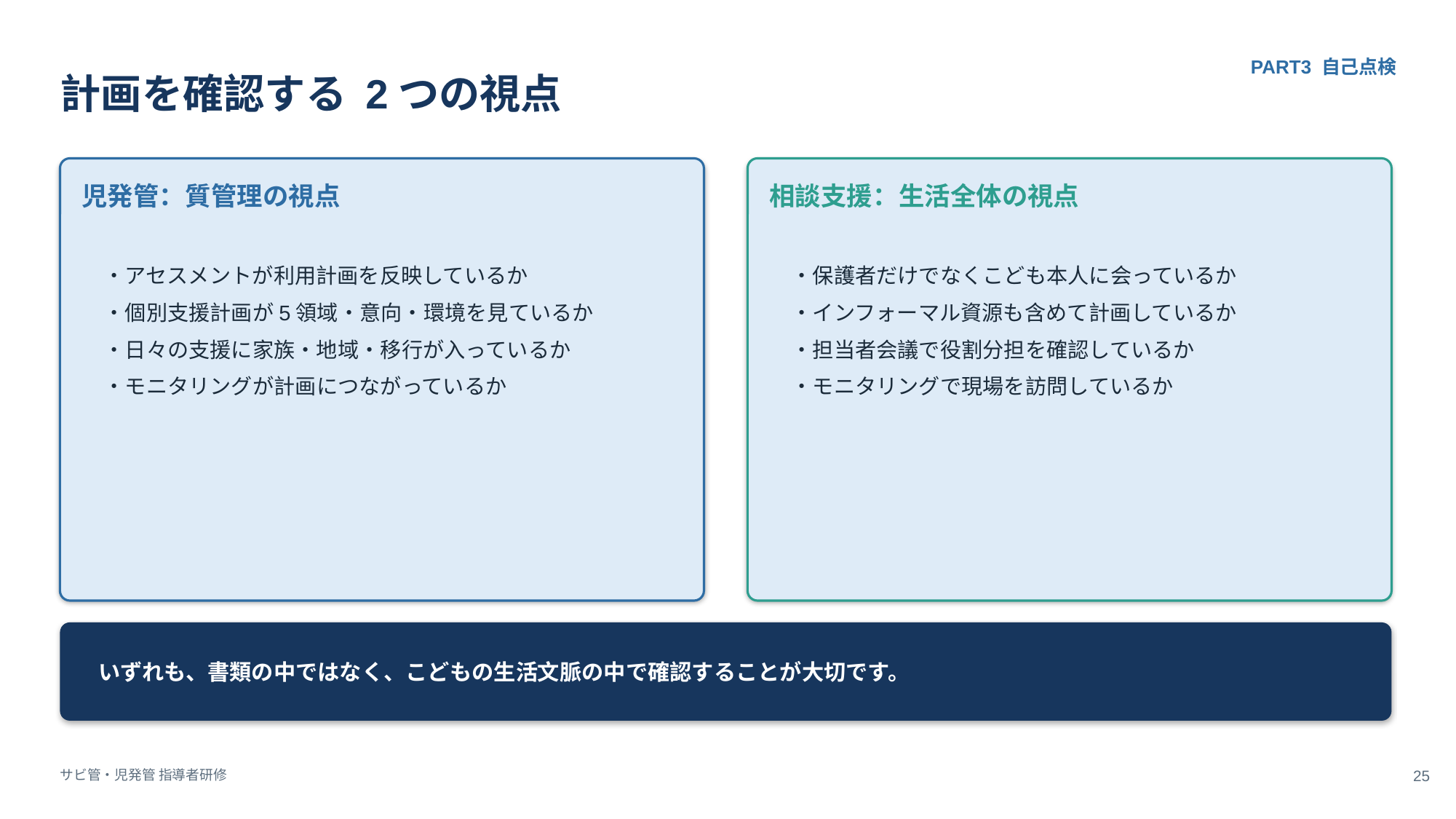

計画を確認する 2つの視点
PART3 自己点検

児発管：質管理の視点
相談支援：生活全体の視点
・アセスメントが利用計画を反映しているか
・個別支援計画が5領域・意向・環境を見ているか
・日々の支援に家族・地域・移行が入っているか
・モニタリングが計画につながっているか
・保護者だけでなくこども本人に会っているか
・インフォーマル資源も含めて計画しているか
・担当者会議で役割分担を確認しているか
・モニタリングで現場を訪問しているか

いずれも、書類の中ではなく、こどもの生活文脈の中で確認することが大切です。
サビ管・児発管 指導者研修
25